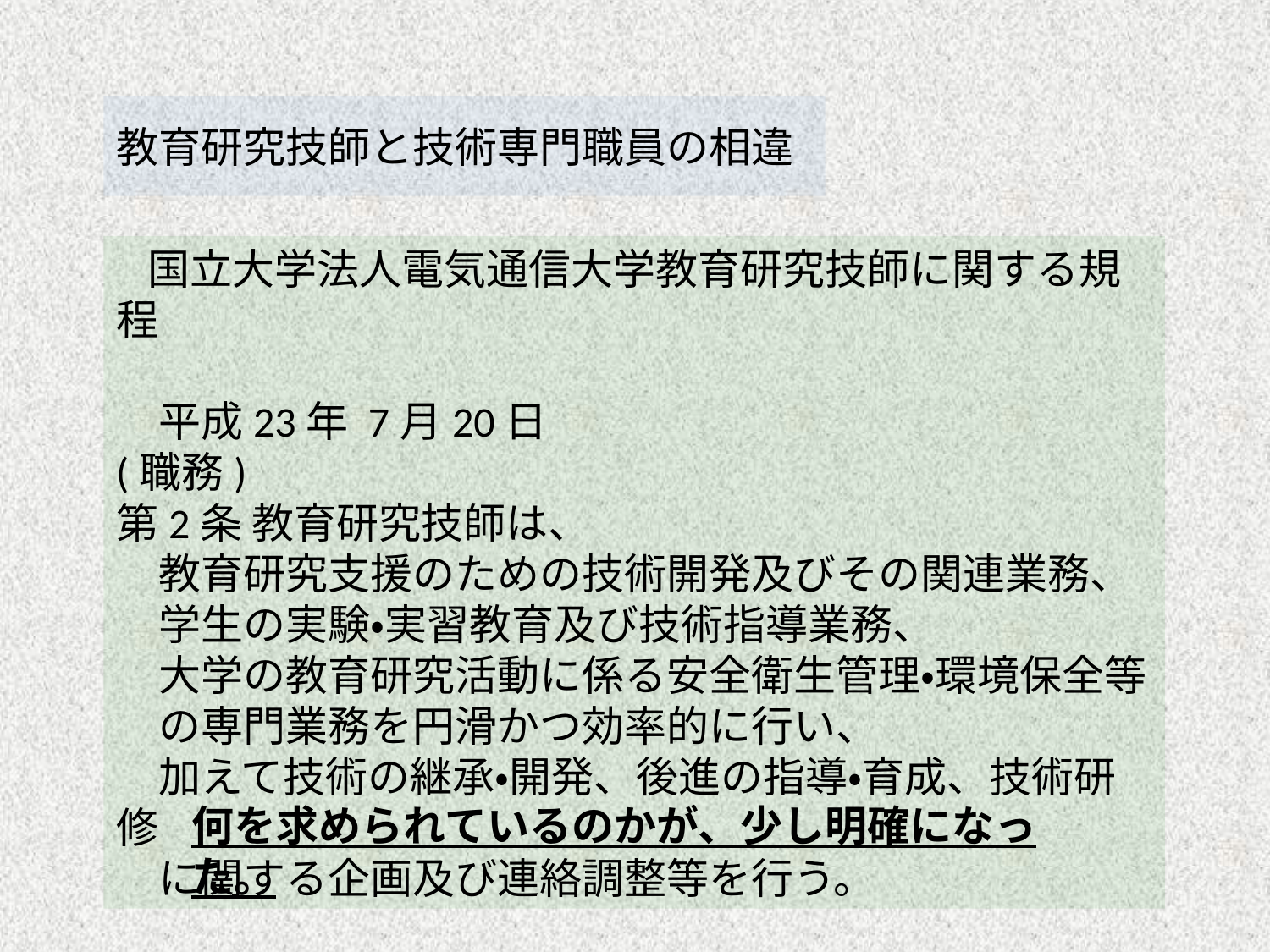

# 教育研究技師と技術専門職員の相違
　国立大学法人電気通信大学教育研究技師に関する規程
　　　　　　　　　　　　　　　　　　　　　　　　　平成23年 7月20日
(職務)
第2条 教育研究技師は、
　教育研究支援のための技術開発及びその関連業務、
　学生の実験・実習教育及び技術指導業務、
　大学の教育研究活動に係る安全衛生管理・環境保全等
　の専門業務を円滑かつ効率的に行い、
　加えて技術の継承・開発、後進の指導・育成、技術研修
　に関する企画及び連絡調整等を行う。
何を求められているのかが、少し明確になった。